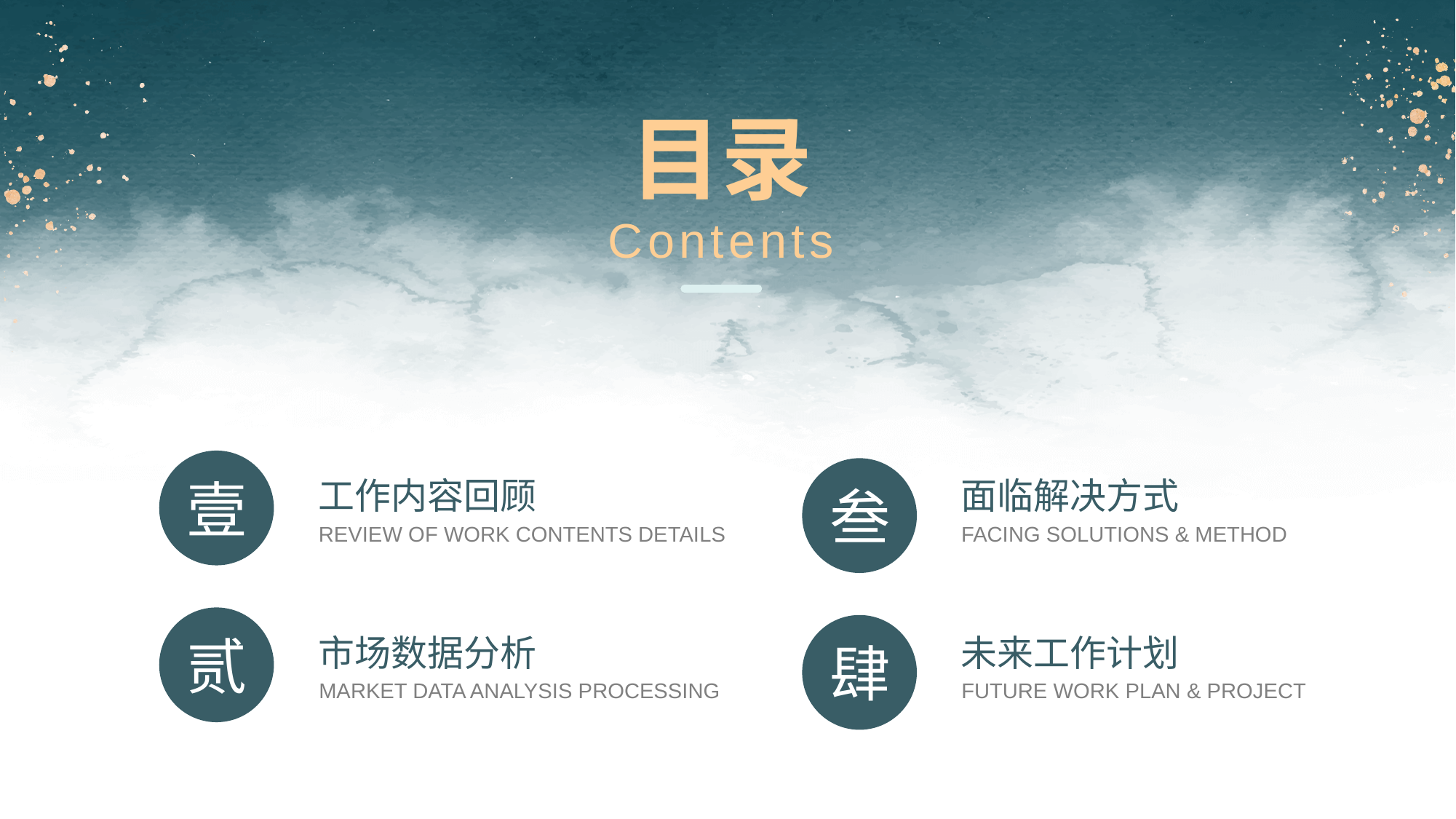

行业PPT模板http://www.1ppt.com/hangye/
目录
Contents
壹
叁
工作内容回顾
面临解决方式
REVIEW OF WORK CONTENTS DETAILS
FACING SOLUTIONS & METHOD
贰
肆
市场数据分析
未来工作计划
MARKET DATA ANALYSIS PROCESSING
FUTURE WORK PLAN & PROJECT
https://www.ypppt.com/